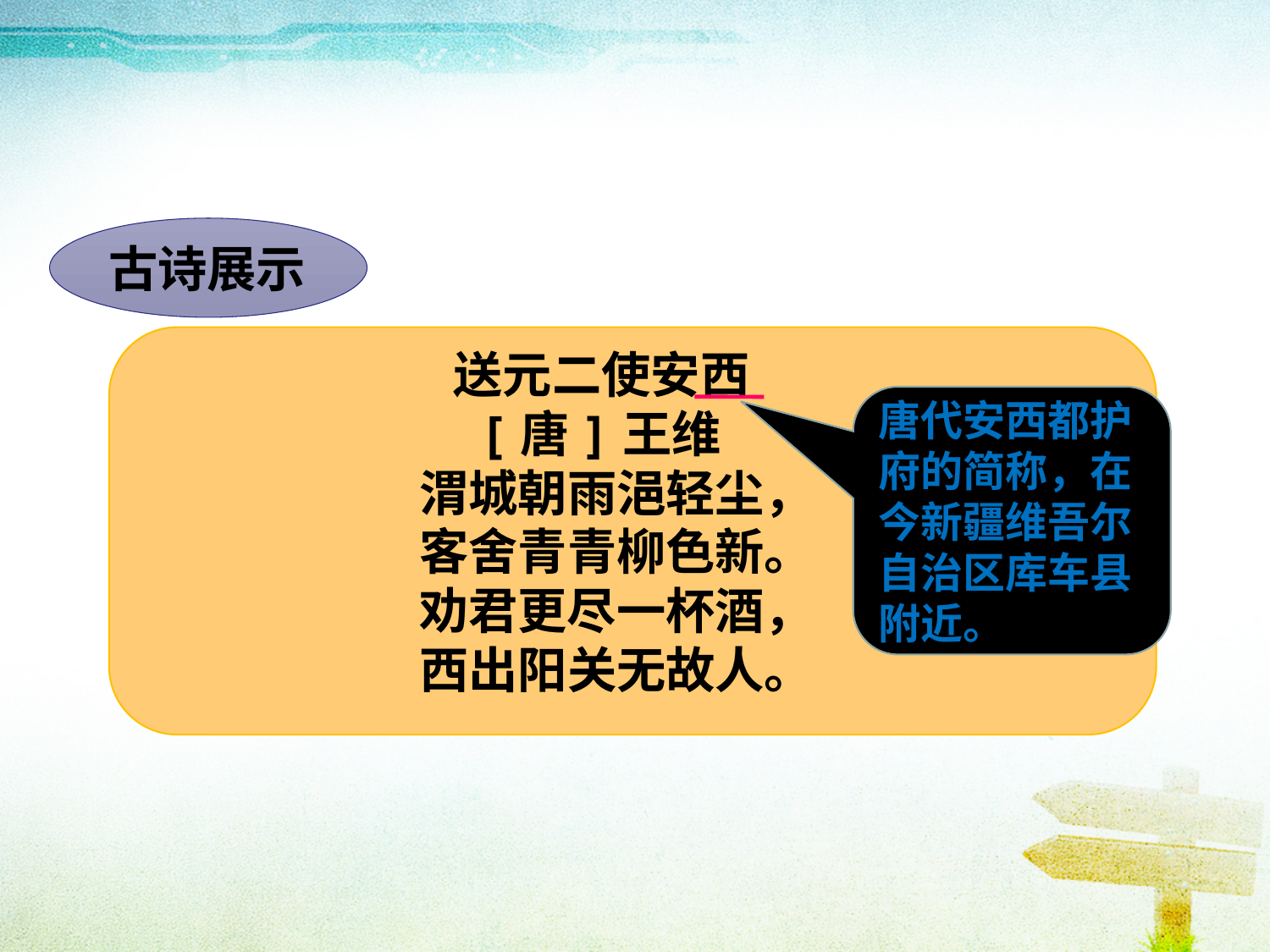

古诗展示

  送元二使安西
  [唐]王维
渭城朝雨浥轻尘，客舍青青柳色新。
劝君更尽一杯酒，西出阳关无故人。
唐代安西都护府的简称，在今新疆维吾尔自治区库车县附近。